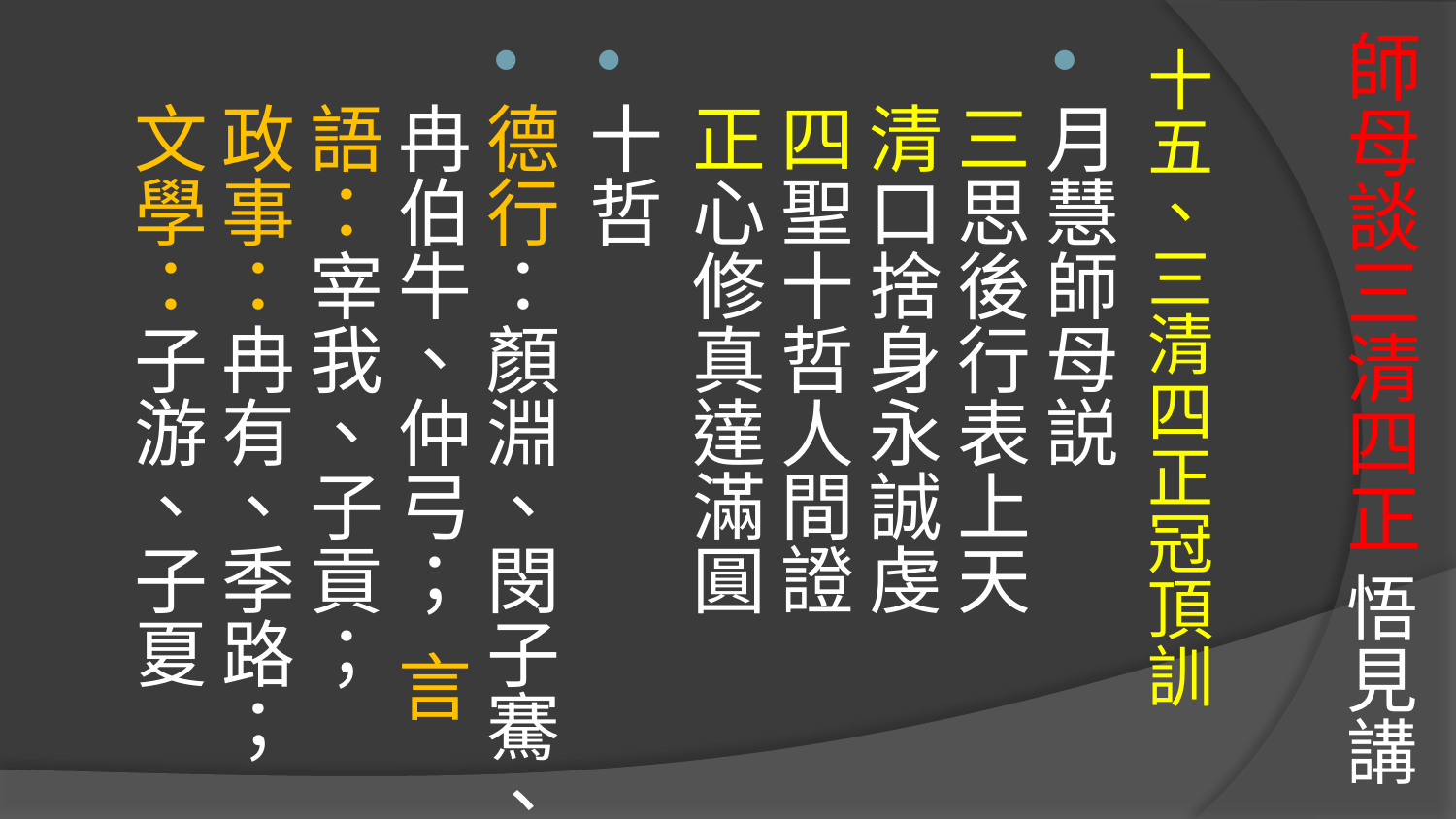

# 師母談三清四正 悟見講
十五、三清四正冠頂訓
月慧師母説　　
三思後行表上天
清口捨身永誠虔
四聖十哲人間證
正心修真達滿圓
十哲
德行：顏淵、閔子騫、冉伯牛、仲弓；  言語：宰我、子貢；  政事：冉有、季路；  文學：子游、子夏